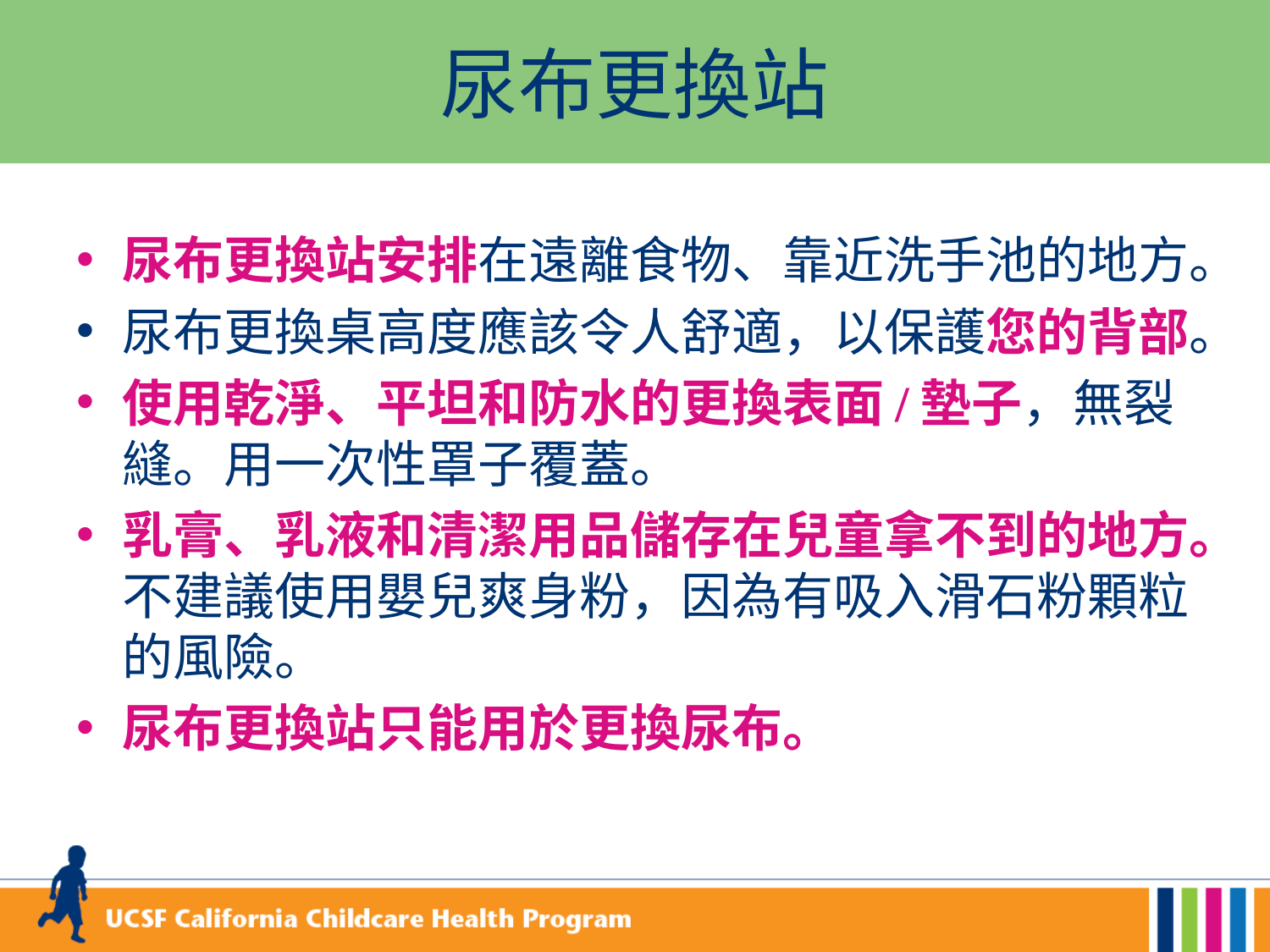

# 尿布更換站
尿布更換站安排在遠離食物、靠近洗手池的地方。
尿布更換桌高度應該令人舒適，以保護您的背部。
使用乾淨、平坦和防水的更換表面/墊子，無裂縫。用一次性罩子覆蓋。
乳膏、乳液和清潔用品儲存在兒童拿不到的地方。不建議使用嬰兒爽身粉，因為有吸入滑石粉顆粒的風險。
尿布更換站只能用於更換尿布。